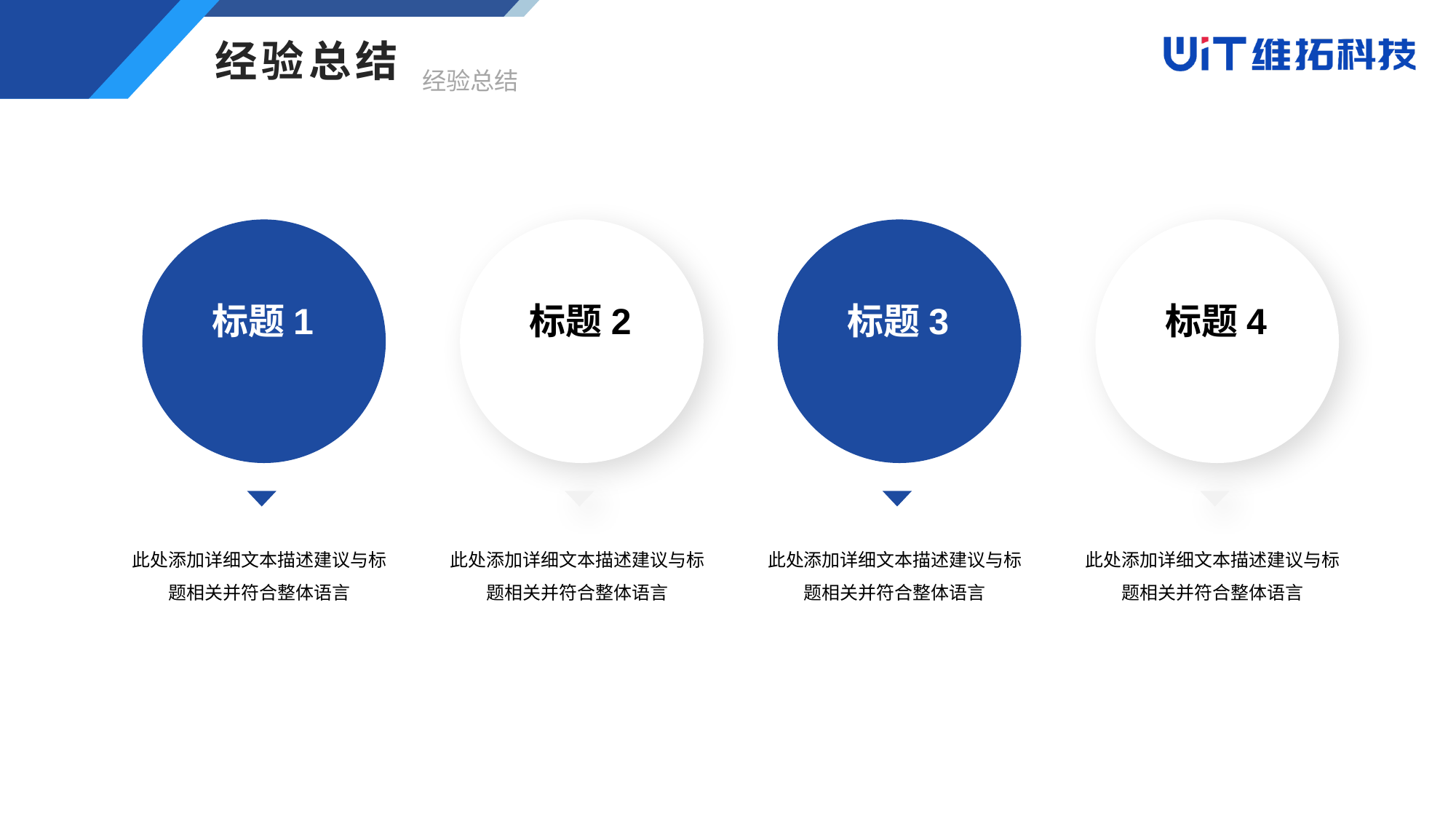

经验总结
经验总结

标题1

此处添加详细文本描述建议与标题相关并符合整体语言

标题2

此处添加详细文本描述建议与标题相关并符合整体语言

标题3

此处添加详细文本描述建议与标题相关并符合整体语言

标题4

此处添加详细文本描述建议与标题相关并符合整体语言